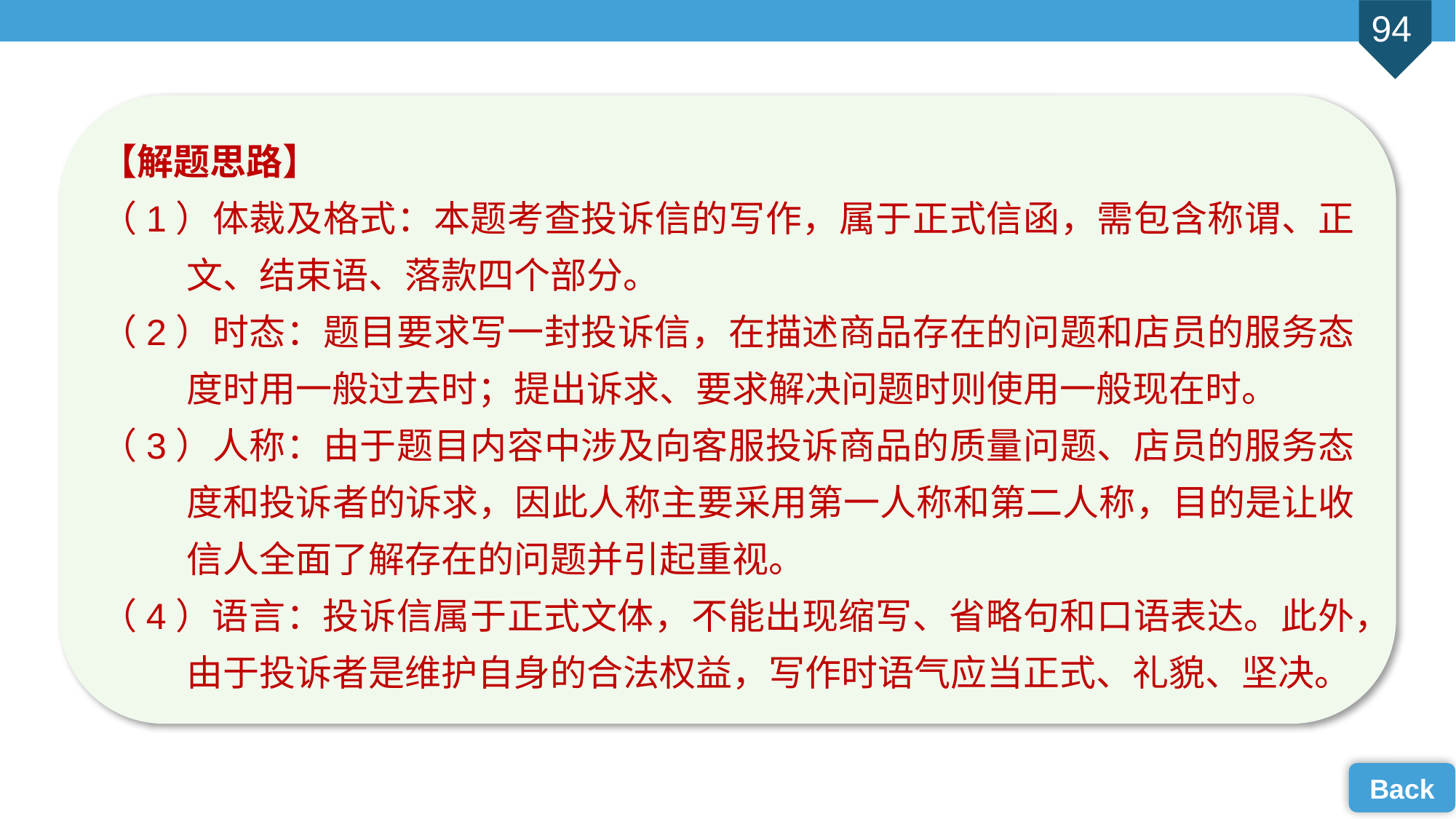

【解题思路】
（1）体裁及格式：本题考查投诉信的写作，属于正式信函，需包含称谓、正文、结束语、落款四个部分。
（2）时态：题目要求写一封投诉信，在描述商品存在的问题和店员的服务态度时用一般过去时；提出诉求、要求解决问题时则使用一般现在时。
（3）人称：由于题目内容中涉及向客服投诉商品的质量问题、店员的服务态度和投诉者的诉求，因此人称主要采用第一人称和第二人称，目的是让收信人全面了解存在的问题并引起重视。
（4）语言：投诉信属于正式文体，不能出现缩写、省略句和口语表达。此外，由于投诉者是维护自身的合法权益，写作时语气应当正式、礼貌、坚决。
Back